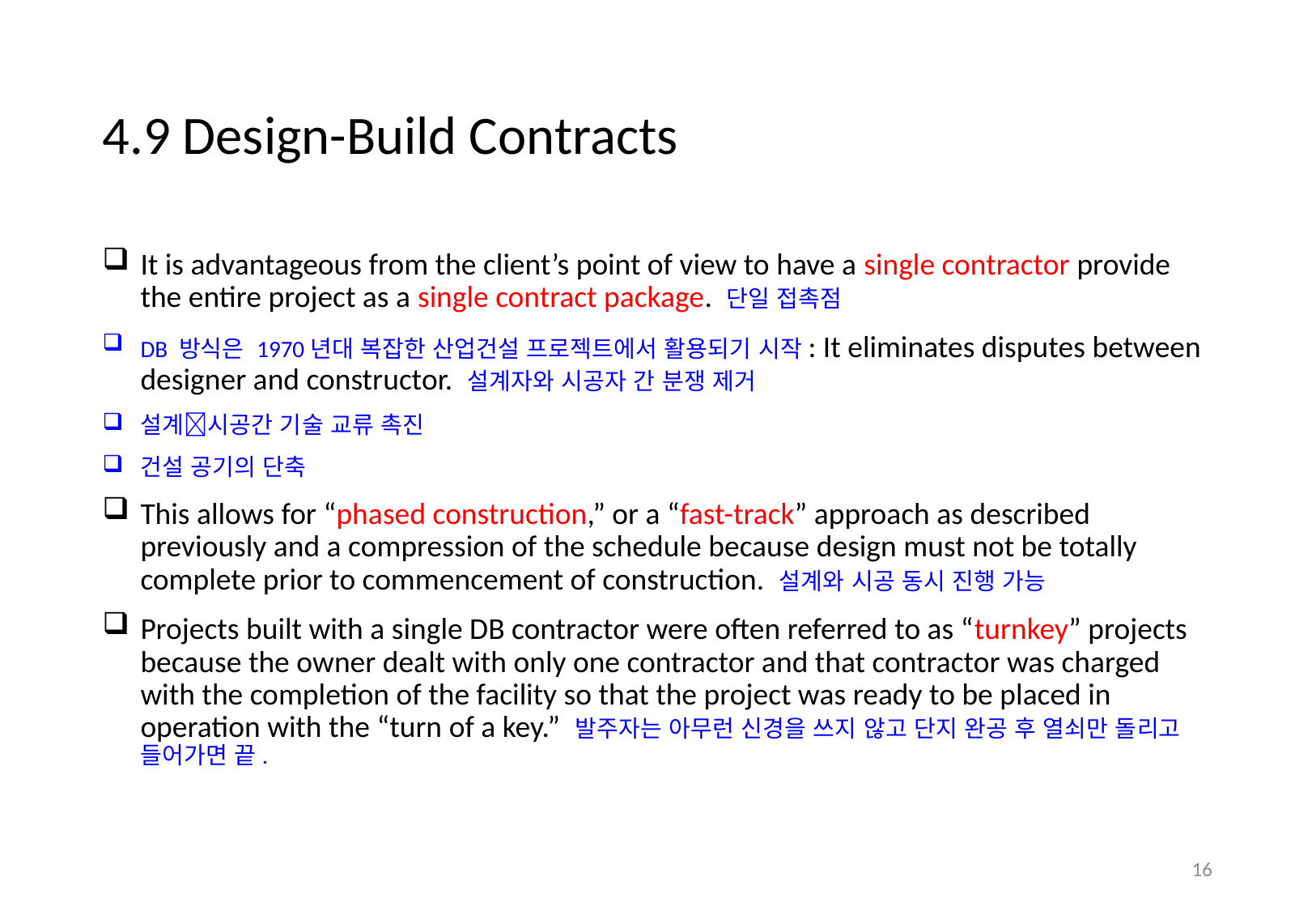

# 4.9 Design-Build Contracts
It is advantageous from the client’s point of view to have a single contractor provide the entire project as a single contract package. 단일 접촉점
DB 방식은 1970년대 복잡한 산업건설 프로젝트에서 활용되기 시작: It eliminates disputes between designer and constructor. 설계자와 시공자 간 분쟁 제거
설계⋅시공간 기술 교류 촉진
건설 공기의 단축
This allows for “phased construction,” or a “fast-track” approach as described previously and a compression of the schedule because design must not be totally complete prior to commencement of construction. 설계와 시공 동시 진행 가능
Projects built with a single DB contractor were often referred to as “turnkey” projects because the owner dealt with only one contractor and that contractor was charged with the completion of the facility so that the project was ready to be placed in operation with the “turn of a key.” 발주자는 아무런 신경을 쓰지 않고 단지 완공 후 열쇠만 돌리고 들어가면 끝.
16